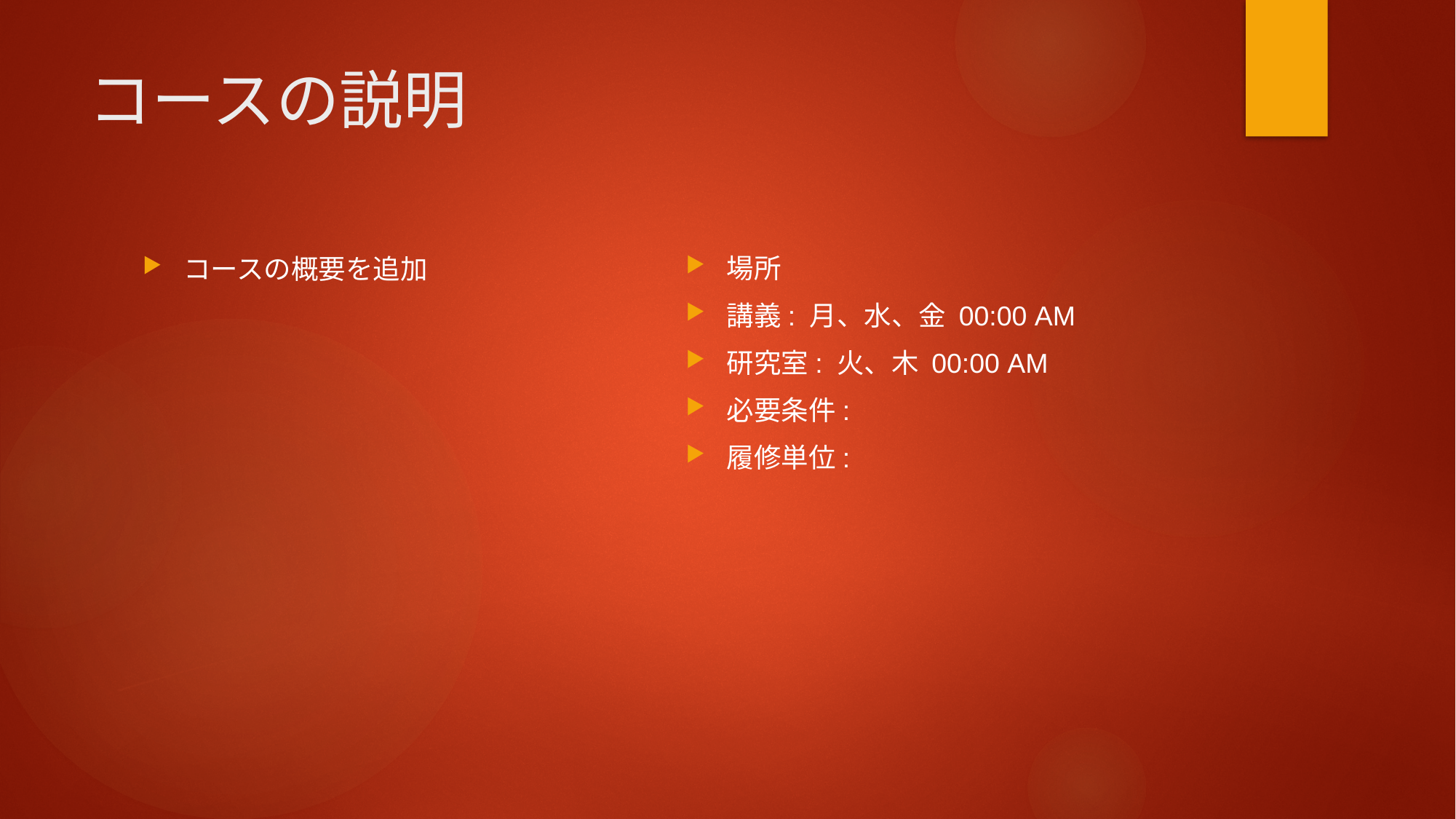

# コースの説明
場所
講義: 月、水、金 00:00 AM
研究室: 火、木 00:00 AM
必要条件:
履修単位:
コースの概要を追加